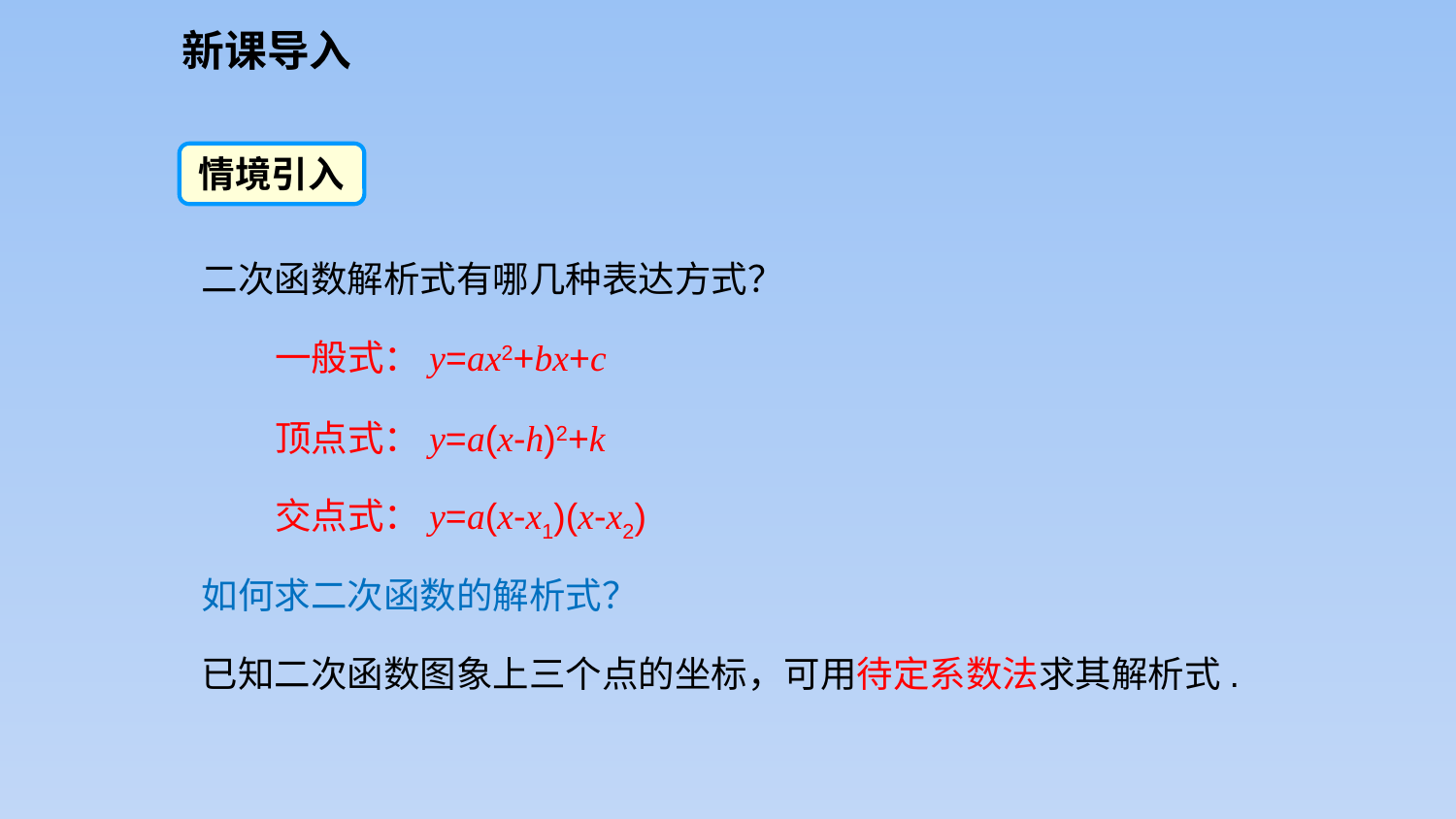

新课导入
情境引入
二次函数解析式有哪几种表达方式？
  一般式：y=ax2+bx+c
  顶点式：y=a(x-h)2+k
  交点式：y=a(x-x1)(x-x2)
如何求二次函数的解析式？
已知二次函数图象上三个点的坐标，可用待定系数法求其解析式.